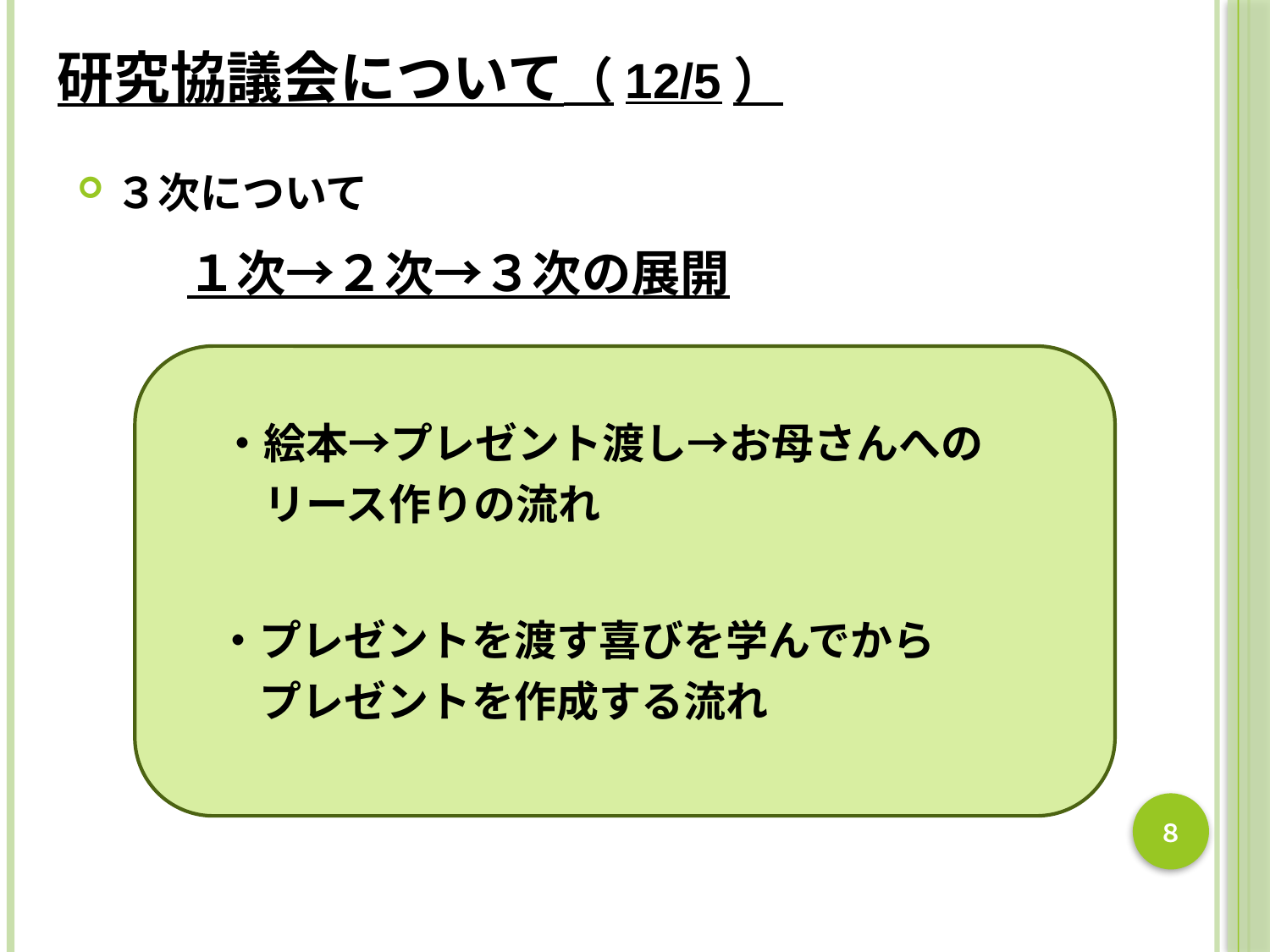

研究協議会について（12/5）
３次について
１次→２次→３次の展開

・絵本→プレゼント渡し→お母さんへの
　リース作りの流れ
・プレゼントを渡す喜びを学んでから
　プレゼントを作成する流れ
８